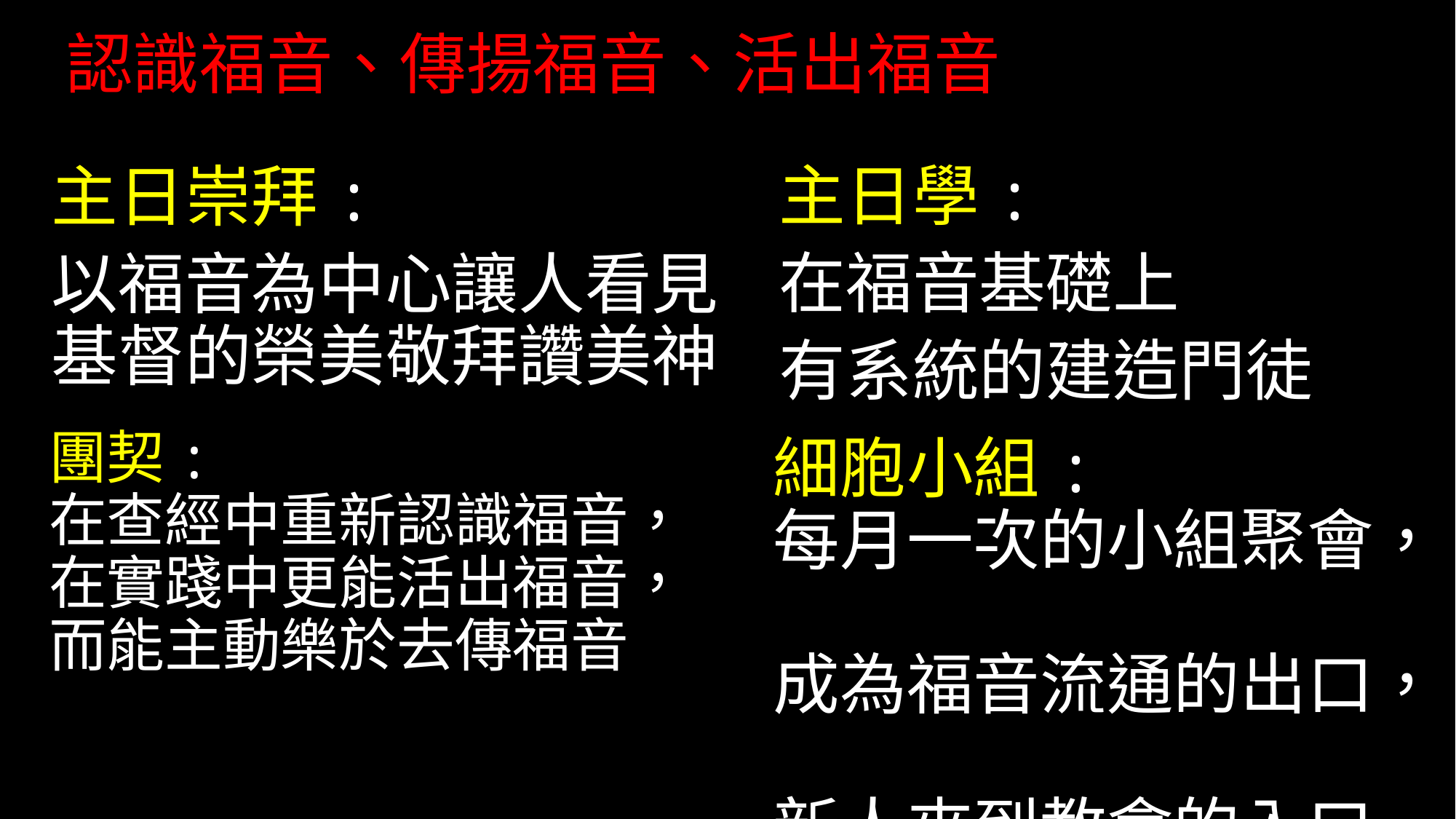

認識福音、傳揚福音、活出福音
主日學:
在福音基礎上
有系統的建造門徒
主日崇拜:
以福音為中心讓人看見基督的榮美敬拜讚美神
團契:
在查經中重新認識福音，
在實踐中更能活出福音，
而能主動樂於去傳福音
細胞小組:
每月一次的小組聚會，
成為福音流通的出口，
新人來到教會的入口